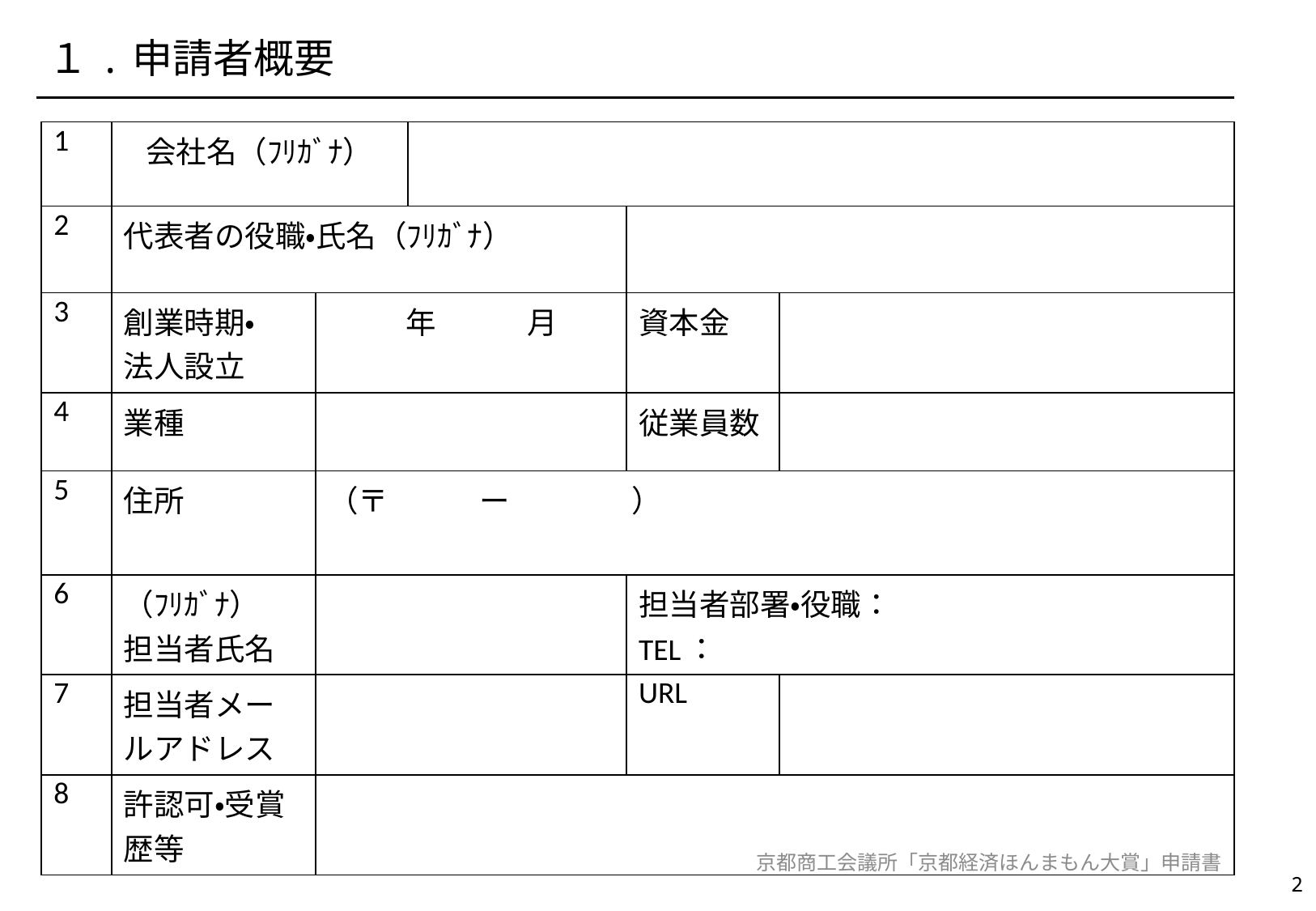

# １.申請者概要
| 1 | 会社名（ﾌﾘｶﾞﾅ） |  |  |  |  |
| --- | --- | --- | --- | --- | --- |
| 2 | 代表者の役職・氏名（ﾌﾘｶﾞﾅ） |  |  |  |  |
| 3 | 創業時期・ 法人設立 | 年　　　月 |  | 資本金 |  |
| 4 | 業種 |  |  | 従業員数 |  |
| 5 | 住所 | （〒　　　ー　　　　） |  |  |  |
| 6 | （ﾌﾘｶﾞﾅ） 担当者氏名 |  |  | 担当者部署・役職： TEL： |  |
| 7 | 担当者メールアドレス |  |  | URL |  |
| 8 | 許認可・受賞歴等 |  |  |  |  |
京都商工会議所「京都経済ほんまもん大賞」申請書
2